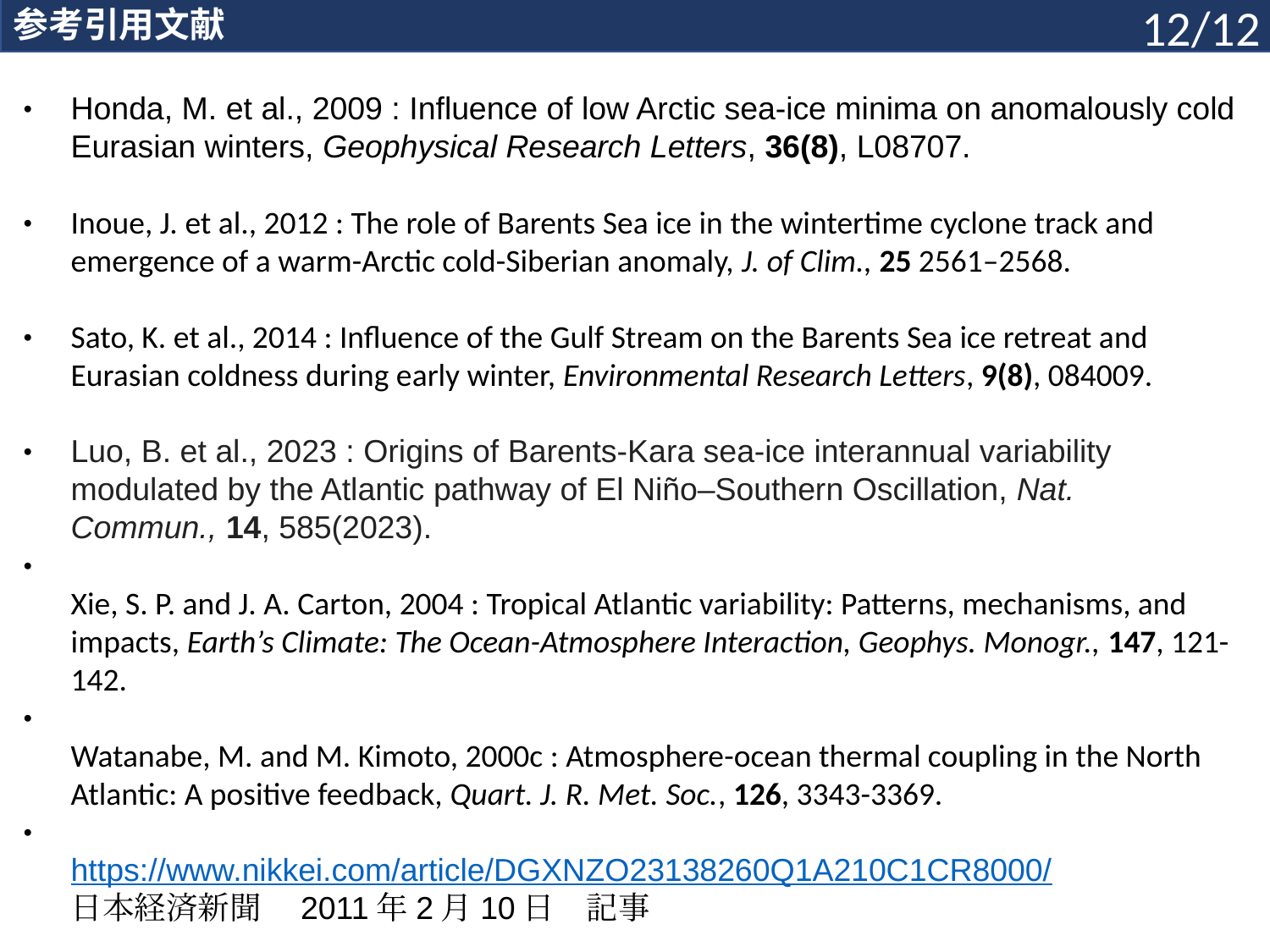

12/12
12/12
参考引用文献
10/10
Honda, M. et al., 2009 : Influence of low Arctic sea-ice minima on anomalously cold Eurasian winters, Geophysical Research Letters, 36(8), L08707.

Inoue, J. et al., 2012 : The role of Barents Sea ice in the wintertime cyclone track and emergence of a warm-Arctic cold-Siberian anomaly, J. of Clim., 25 2561–2568.

Sato, K. et al., 2014 : Influence of the Gulf Stream on the Barents Sea ice retreat and Eurasian coldness during early winter, Environmental Research Letters, 9(8), 084009.

Luo, B. et al., 2023 : Origins of Barents-Kara sea-ice interannual variability modulated by the Atlantic pathway of El Niño–Southern Oscillation, Nat. Commun., 14, 585(2023).

Xie, S. P. and J. A. Carton, 2004 : Tropical Atlantic variability: Patterns, mechanisms, and impacts, Earth’s Climate: The Ocean-Atmosphere Interaction, Geophys. Monogr., 147, 121-142.

Watanabe, M. and M. Kimoto, 2000c : Atmosphere-ocean thermal coupling in the North Atlantic: A positive feedback, Quart. J. R. Met. Soc., 126, 3343-3369.

https://www.nikkei.com/article/DGXNZO23138260Q1A210C1CR8000/
日本経済新聞　2011年2月10日　記事
・

・

・

・

・

・

・